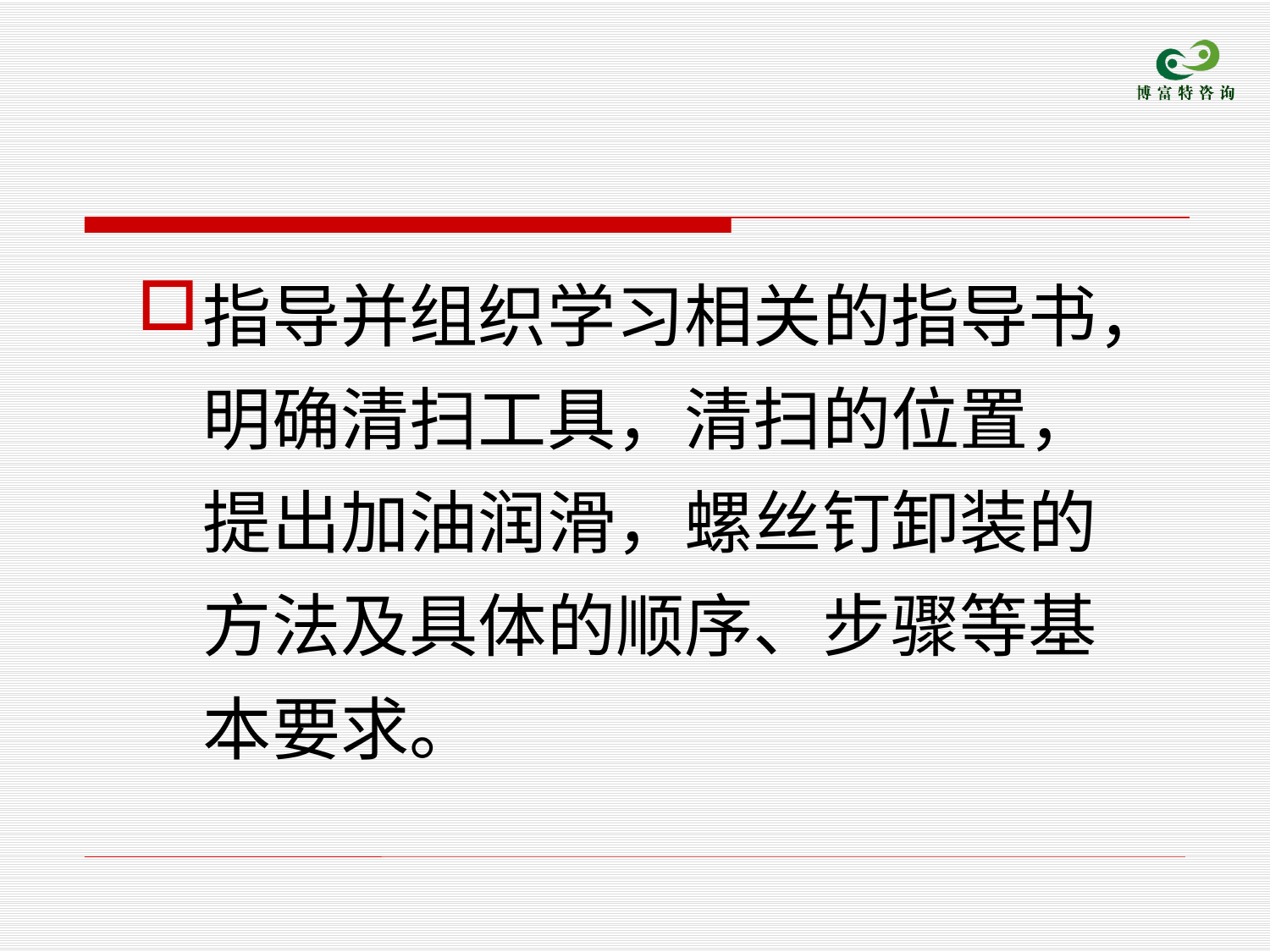

指导并组织学习相关的指导书，明确清扫工具，清扫的位置，提出加油润滑，螺丝钉卸装的方法及具体的顺序、步骤等基本要求。
188